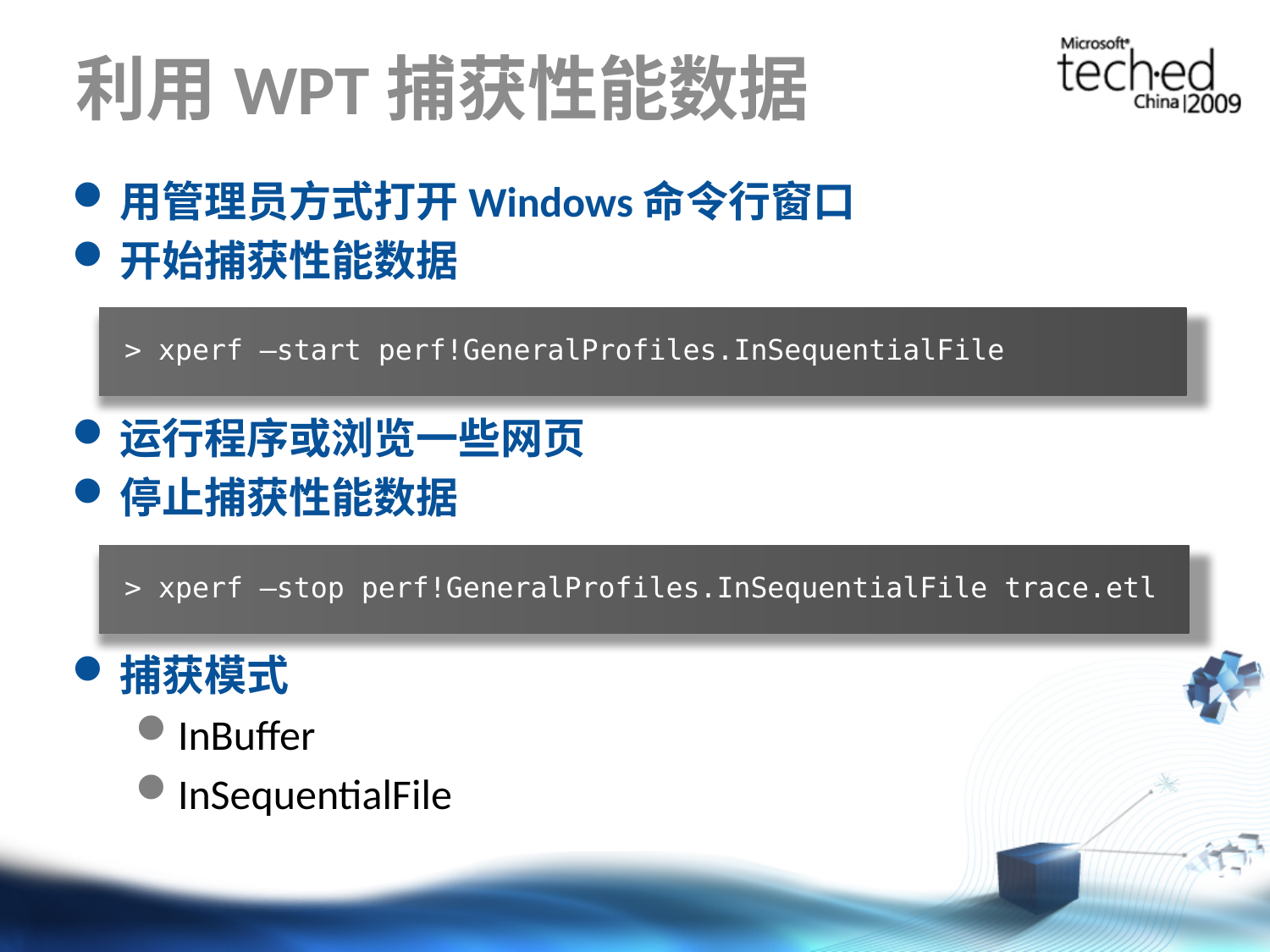

# 利用WPT捕获性能数据
用管理员方式打开Windows命令行窗口
开始捕获性能数据

运行程序或浏览一些网页
停止捕获性能数据

捕获模式
InBuffer
InSequentialFile
> xperf –start perf!GeneralProfiles.InSequentialFile
> xperf –stop perf!GeneralProfiles.InSequentialFile trace.etl